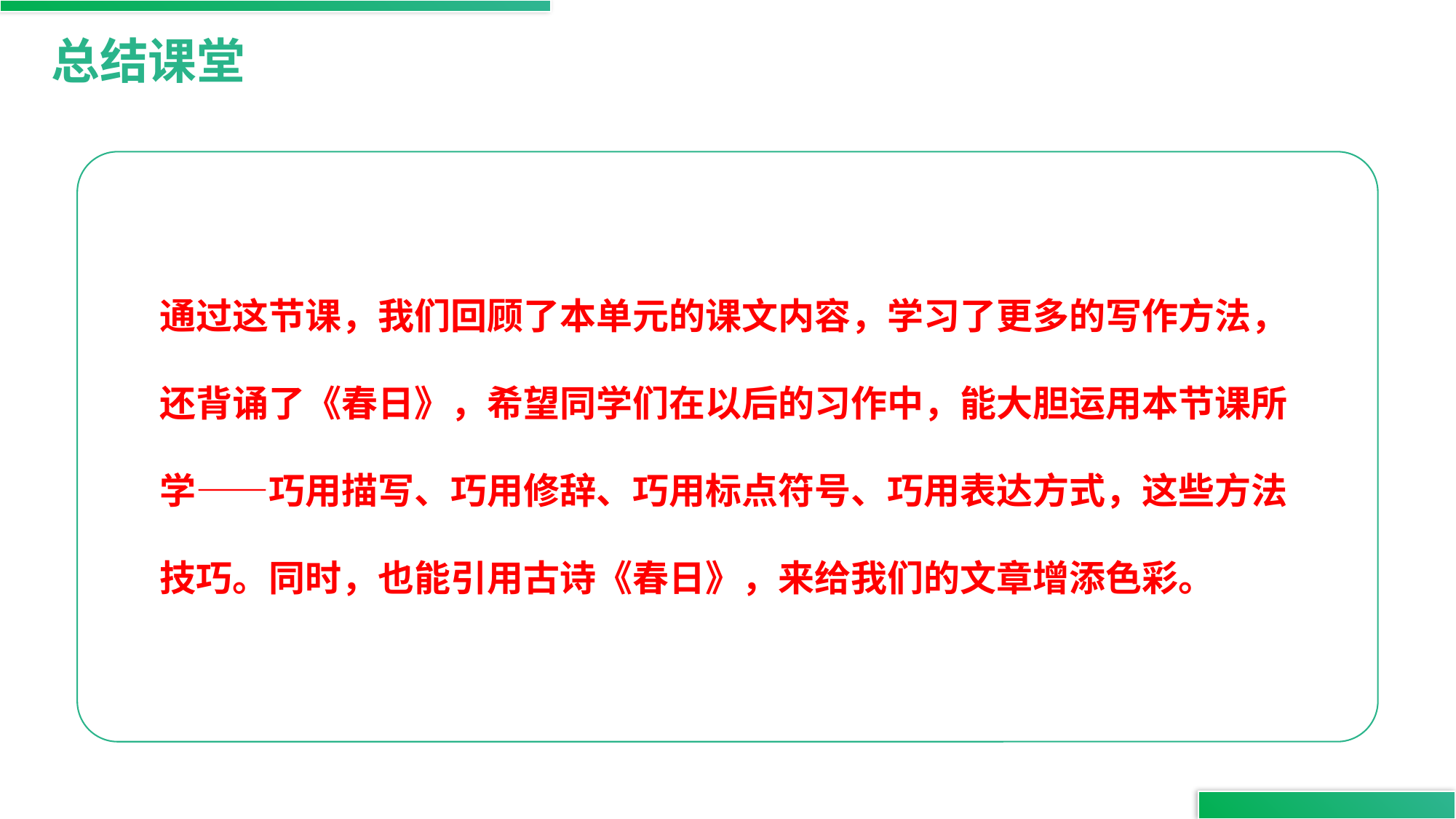

总结课堂
通过这节课，我们回顾了本单元的课文内容，学习了更多的写作方法，还背诵了《春日》，希望同学们在以后的习作中，能大胆运用本节课所学——巧用描写、巧用修辞、巧用标点符号、巧用表达方式，这些方法技巧。同时，也能引用古诗《春日》，来给我们的文章增添色彩。